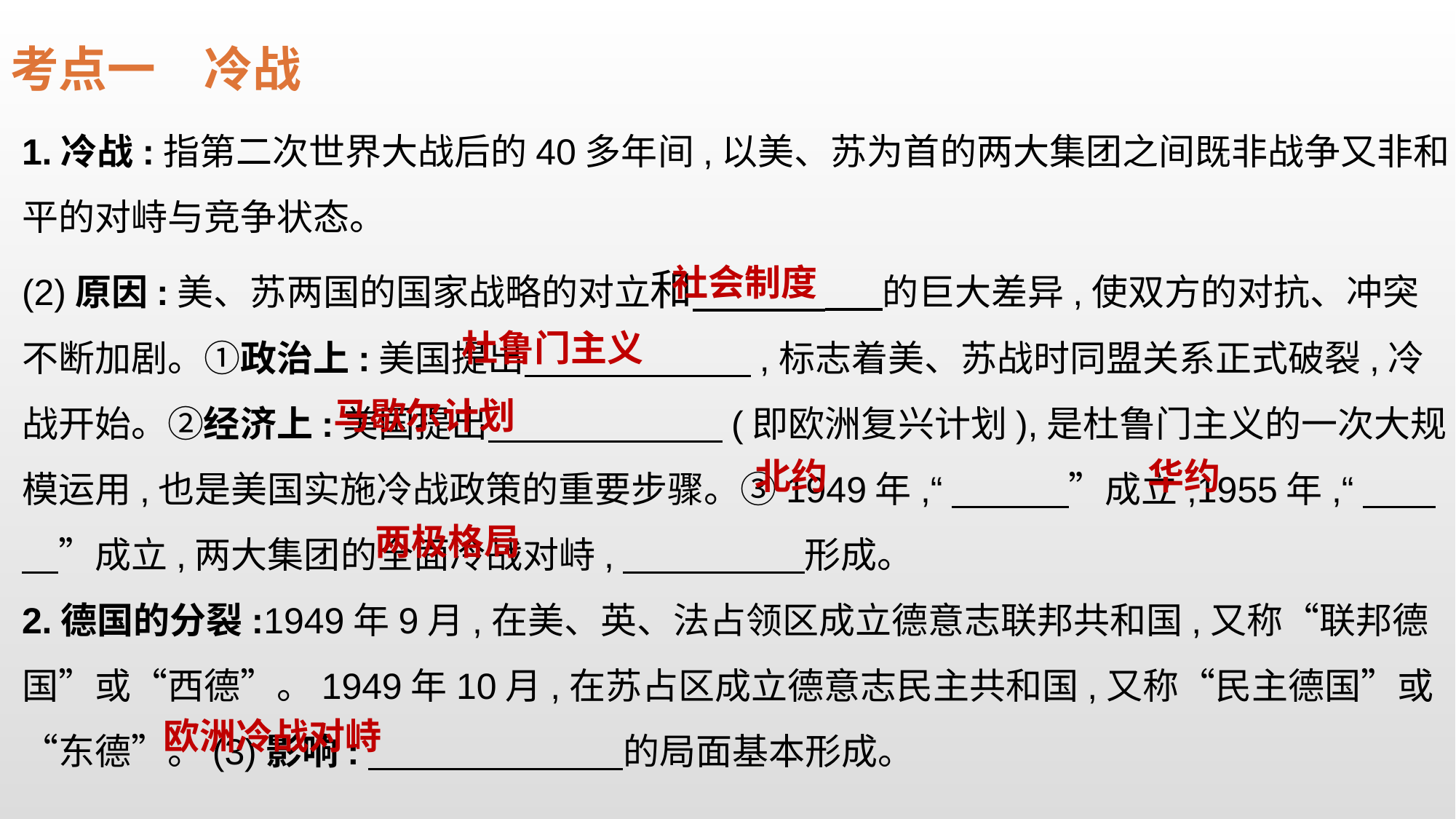

考点一　冷战
1.冷战:指第二次世界大战后的40多年间,以美、苏为首的两大集团之间既非战争又非和平的对峙与竞争状态。
(2)原因:美、苏两国的国家战略的对立和　　            的巨大差异,使双方的对抗、冲突不断加剧。①政治上:美国提出　　　　　　 ,标志着美、苏战时同盟关系正式破裂,冷战开始。②经济上:美国提出　　　　　　  (即欧洲复兴计划),是杜鲁门主义的一次大规模运用,也是美国实施冷战政策的重要步骤。③1949年,“　　　 ”成立,1955年,“　　　”成立,两大集团的全面冷战对峙,　　　　　形成。
2.德国的分裂:1949年9月,在美、英、法占领区成立德意志联邦共和国,又称“联邦德国”或“西德”。1949年10月,在苏占区成立德意志民主共和国,又称“民主德国”或“东德”。(3)影响:　　　　　　　的局面基本形成。

社会制度
杜鲁门主义
马歇尔计划
北约
华约
两极格局
欧洲冷战对峙